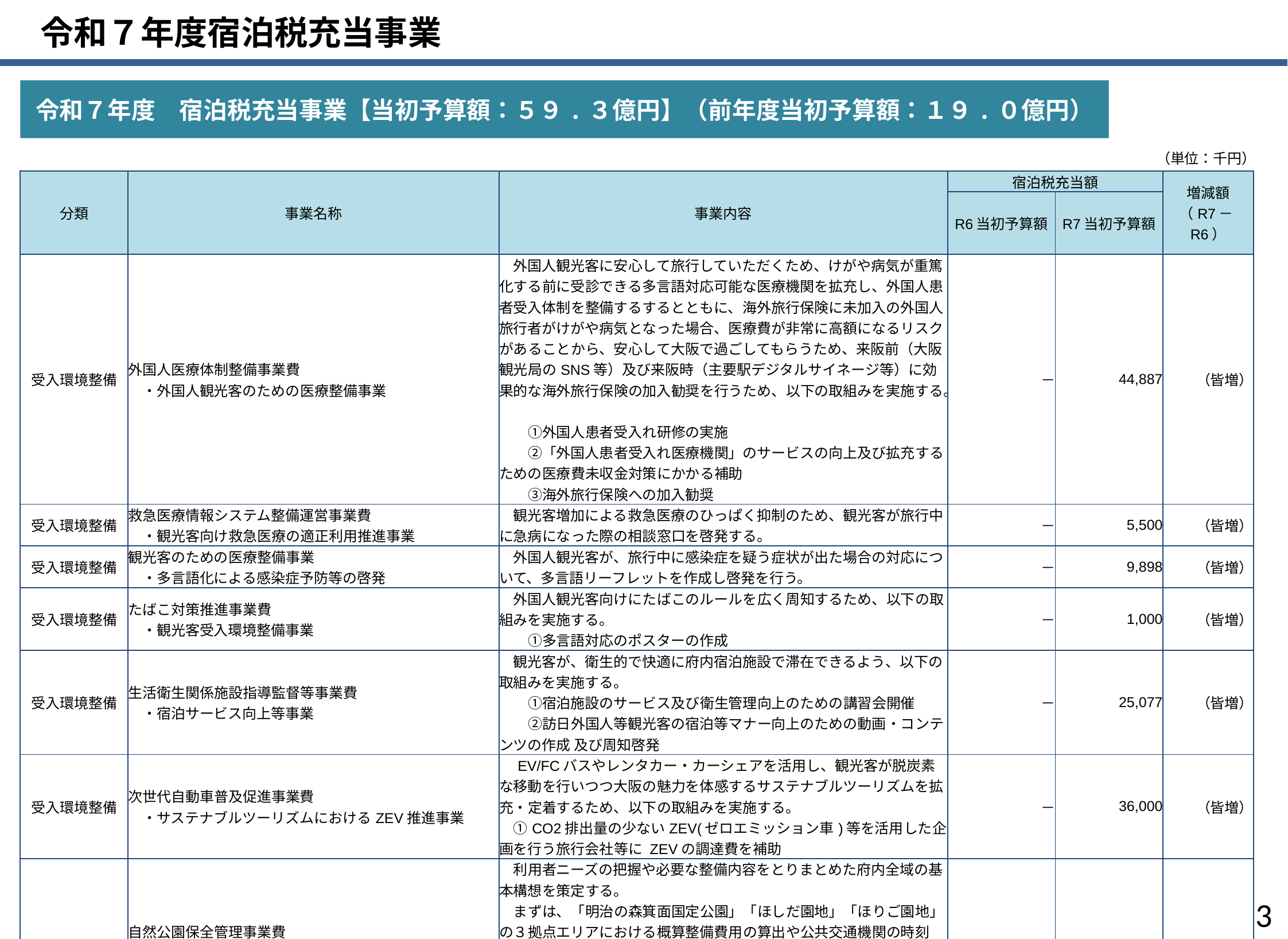

令和７年度宿泊税充当事業

令和７年度　宿泊税充当事業【当初予算額：５９.３億円】（前年度当初予算額：１９.０億円）
（単位：千円）
| 分類 | 事業名称 | 事業内容 | 宿泊税充当額 |  | 増減額 （R7－R6） |
| --- | --- | --- | --- | --- | --- |
|  |  |  | R6当初予算額 | R7当初予算額 |  |
| 受入環境整備 | 外国人医療体制整備事業費 　・外国人観光客のための医療整備事業 | 外国人観光客に安心して旅行していただくため、けがや病気が重篤化する前に受診できる多言語対応可能な医療機関を拡充し、外国人患者受入体制を整備するするとともに、海外旅行保険に未加入の外国人旅行者がけがや病気となった場合、医療費が非常に高額になるリスクがあることから、安心して大阪で過ごしてもらうため、来阪前（大阪観光局のSNS等）及び来阪時（主要駅デジタルサイネージ等）に効果的な海外旅行保険の加入勧奨を行うため、以下の取組みを実施する。 　　①外国人患者受入れ研修の実施　 　　②「外国人患者受入れ医療機関」のサービスの向上及び拡充するための医療費未収金対策にかかる補助 　　③海外旅行保険への加入勧奨 | － | 44,887 | （皆増） |
| 受入環境整備 | 救急医療情報システム整備運営事業費 　・観光客向け救急医療の適正利用推進事業 | 観光客増加による救急医療のひっぱく抑制のため、観光客が旅行中に急病になった際の相談窓口を啓発する。 | － | 5,500 | （皆増） |
| 受入環境整備 | 観光客のための医療整備事業 　・多言語化による感染症予防等の啓発 | 外国人観光客が、旅行中に感染症を疑う症状が出た場合の対応について、多言語リーフレットを作成し啓発を行う。 | － | 9,898 | （皆増） |
| 受入環境整備 | たばこ対策推進事業費 　・観光客受入環境整備事業 | 外国人観光客向けにたばこのルールを広く周知するため、以下の取組みを実施する。 　　①多言語対応のポスターの作成 | － | 1,000 | （皆増） |
| 受入環境整備 | 生活衛生関係施設指導監督等事業費 　・宿泊サービス向上等事業 | 観光客が、衛生的で快適に府内宿泊施設で滞在できるよう、以下の取組みを実施する。 　　①宿泊施設のサービス及び衛生管理向上のための講習会開催 　　②訪日外国人等観光客の宿泊等マナー向上のための動画・コンテンツの作成 及び周知啓発 | － | 25,077 | （皆増） |
| 受入環境整備 | 次世代自動車普及促進事業費 　・サステナブルツーリズムにおけるZEV推進事業 | EV/FCバスやレンタカー・カーシェアを活用し、観光客が脱炭素な移動を行いつつ大阪の魅力を体感するサステナブルツーリズムを拡充・定着するため、以下の取組みを実施する。 　①CO2排出量の少ないZEV(ゼロエミッション車)等を活用した企画を行う旅行会社等に ZEVの調達費を補助 | － | 36,000 | （皆増） |
| 受入環境整備 | 自然公園保全管理事業費 　・自然公園保全管理事業費　　（山のおもてなし事業費） | 利用者ニーズの把握や必要な整備内容をとりまとめた府内全域の基本構想を策定する。　 　まずは、「明治の森箕面国定公園」「ほしだ園地」「ほりご園地」の３拠点エリアにおける概算整備費用の算出や公共交通機関の時刻表・景勝地等とリンクさせた「半日・一日コースの設定」等のアクセスの向上、プロモーション方策などを検討するため、以下の取組みを実施する。 　　①山のおもてなし基本構想策定業務（推奨コース設定＋多言語マップ制作含む） | － | 48,000 | （皆増） |
3